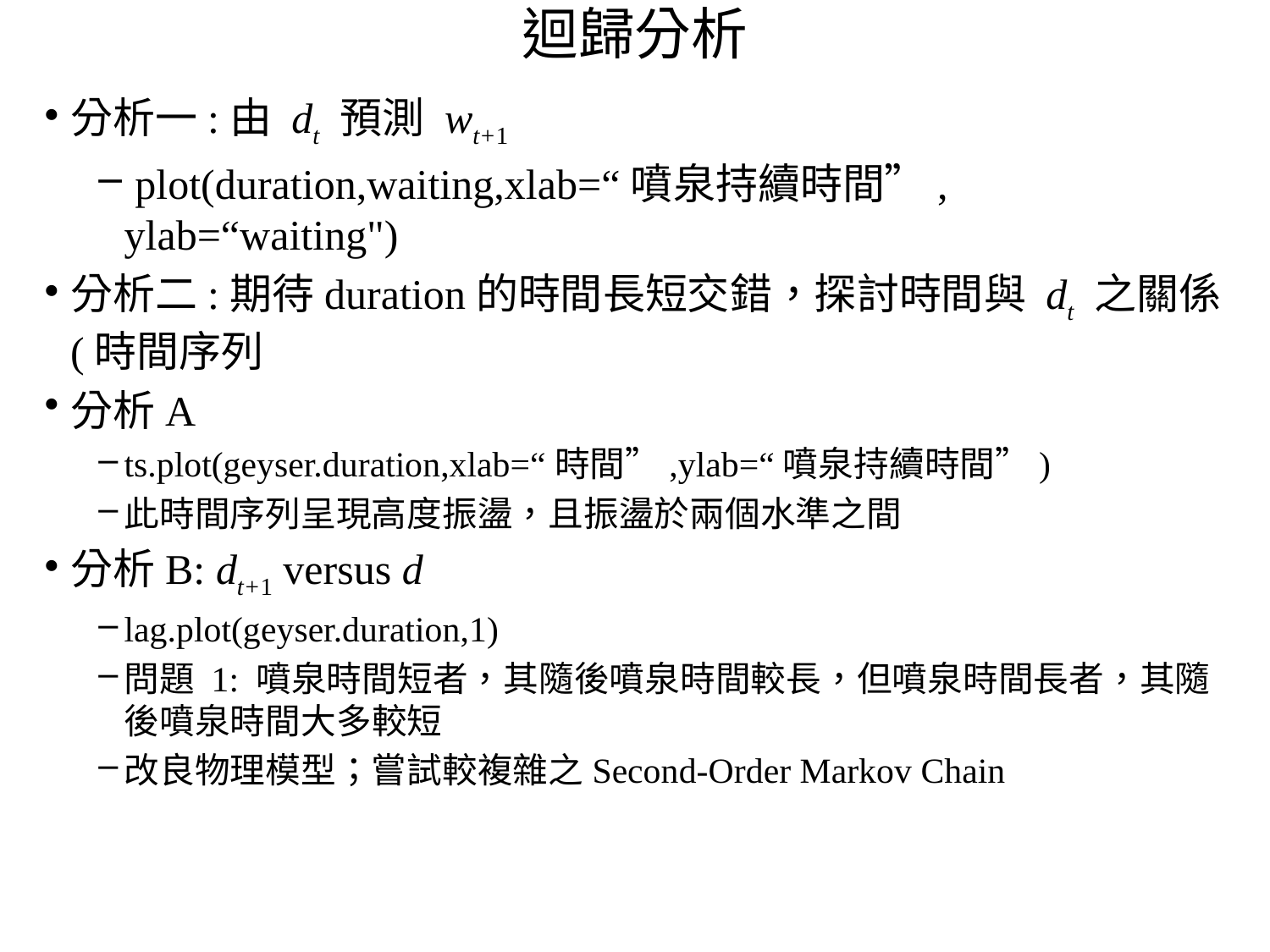

# 迴歸分析
分析一:由 dt 預測 wt+1
 plot(duration,waiting,xlab=“噴泉持續時間”, ylab=“waiting")
分析二:期待duration的時間長短交錯，探討時間與 dt 之關係(時間序列
分析A
ts.plot(geyser.duration,xlab=“時間”,ylab=“噴泉持續時間”)
此時間序列呈現高度振盪，且振盪於兩個水準之間
分析B: dt+1 versus d
lag.plot(geyser.duration,1)
問題 1: 噴泉時間短者，其隨後噴泉時間較長，但噴泉時間長者，其隨後噴泉時間大多較短
改良物理模型；嘗試較複雜之Second-Order Markov Chain